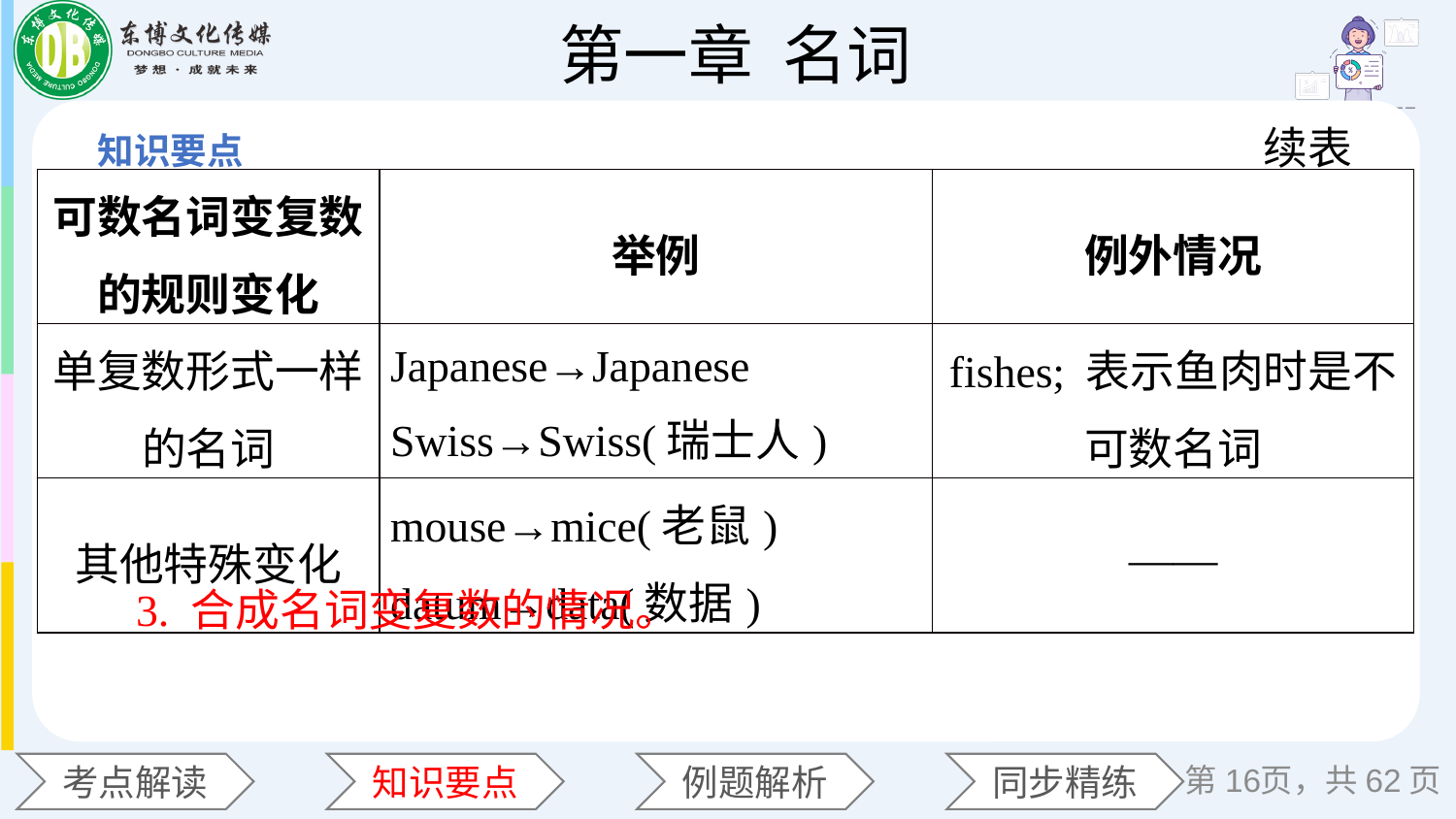

续表
| 可数名词变复数的规则变化 | 举例 | 例外情况 |
| --- | --- | --- |
| 单复数形式一样的名词 | Japanese→Japanese Swiss→Swiss(瑞士人) | fishes; 表示鱼肉时是不可数名词 |
| 其他特殊变化 | mouse→mice(老鼠) datum→data(数据) | —— |

       3. 合成名词变复数的情况。

第16页，共62页